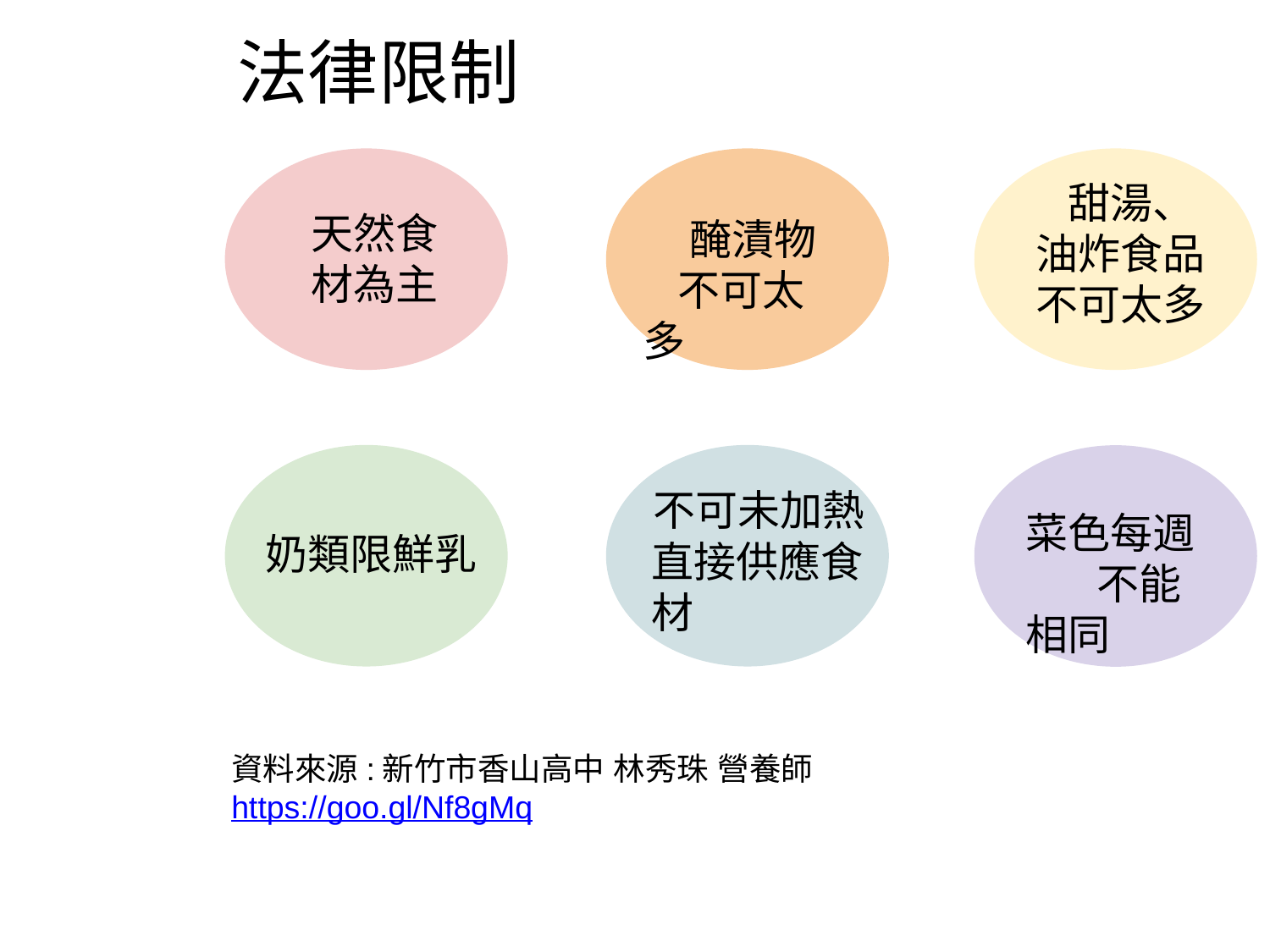

# 法律限制

 甜湯、
油炸食品
不可太多

   天然食
   材為主
   醃漬物
  不可太多

 不可未加熱
 直接供應食
 材

菜色每週       不能相同
奶類限鮮乳

資料來源:新竹市香山高中 林秀珠 營養師 https://goo.gl/Nf8gMq